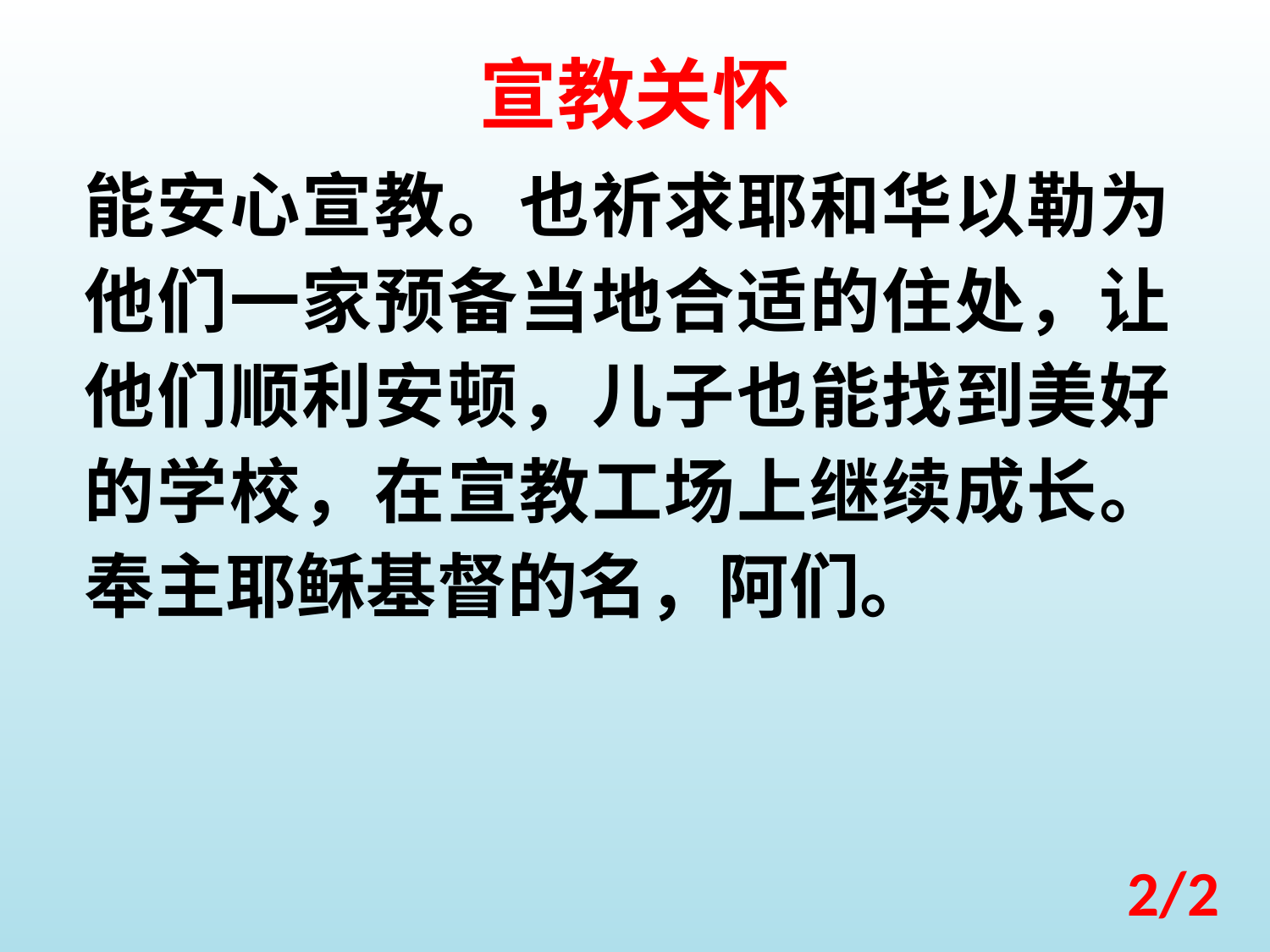

宣教关怀
能安心宣教。也祈求耶和华以勒为他们一家预备当地合适的住处，让他们顺利安顿，儿子也能找到美好的学校，在宣教工场上继续成长。奉主耶稣基督的名，阿们。
2/2